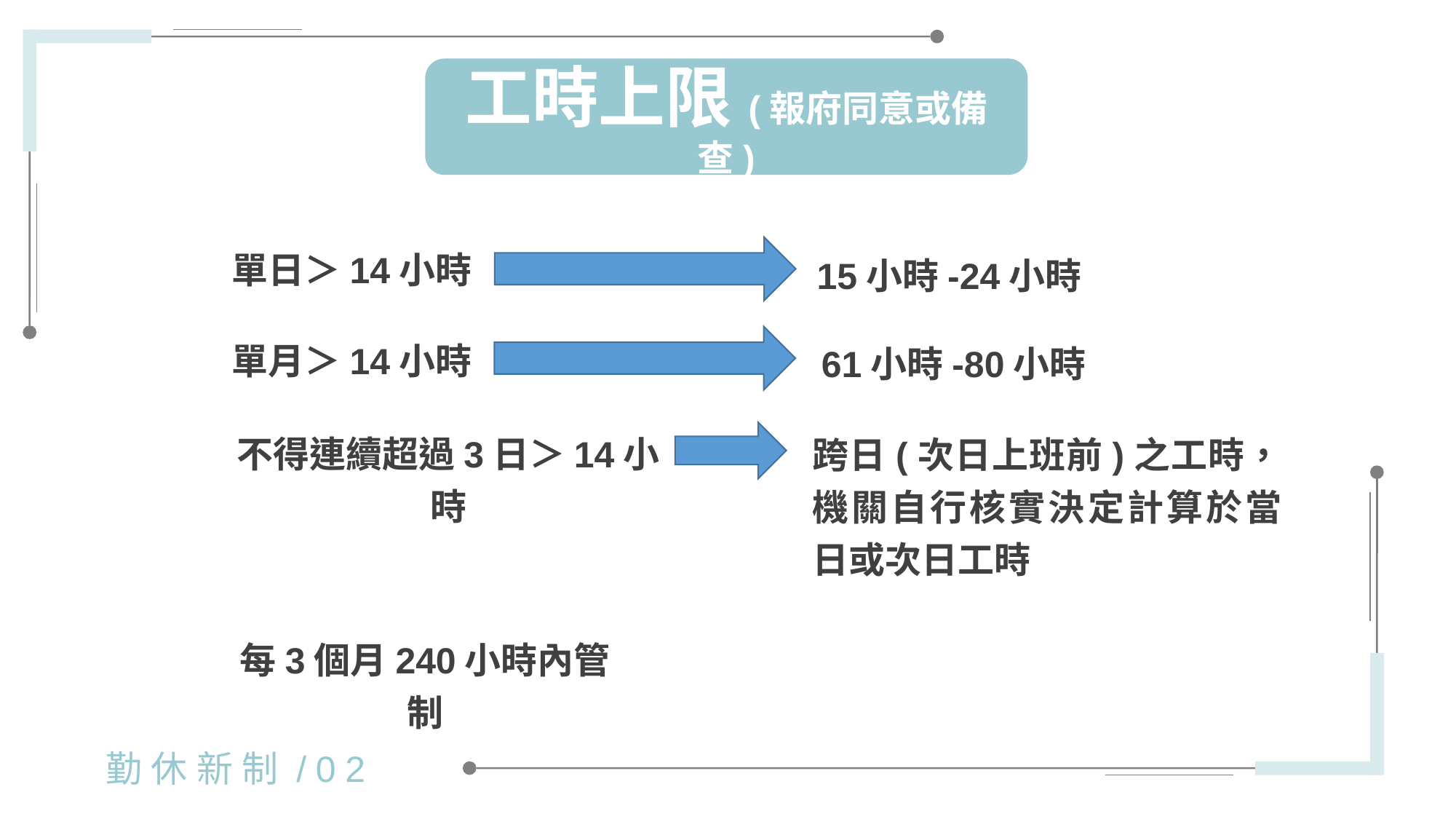

工時上限(報府同意或備查)
單日＞14小時
15小時-24小時

單月＞14小時
61小時-80小時

不得連續超過3日＞14小時
跨日(次日上班前)之工時，機關自行核實決定計算於當日或次日工時

每3個月240小時內管制
勤休新制/02